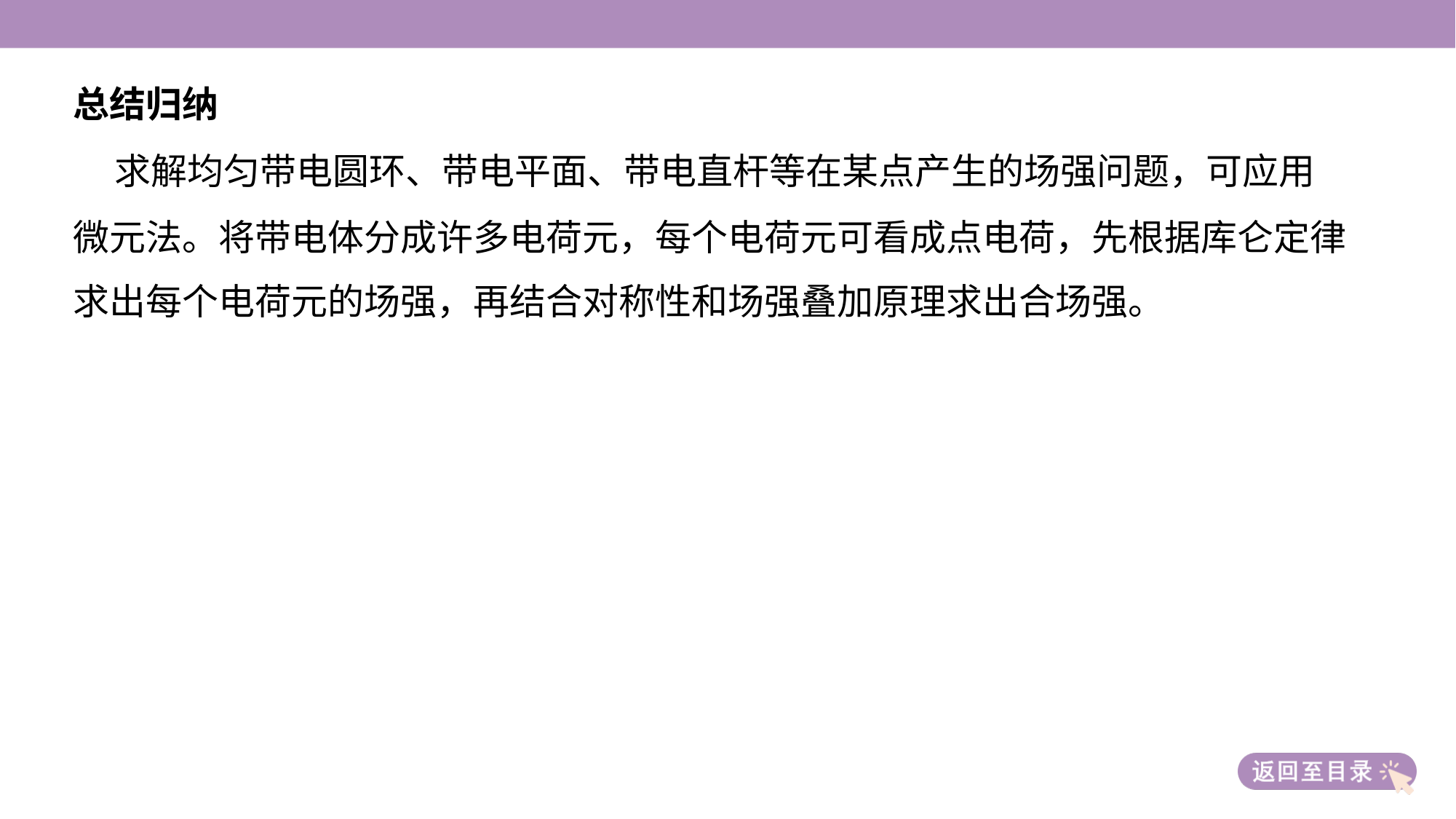

总结归纳
    求解均匀带电圆环、带电平面、带电直杆等在某点产生的场强问题，可应用
微元法。将带电体分成许多电荷元，每个电荷元可看成点电荷，先根据库仑定律
求出每个电荷元的场强，再结合对称性和场强叠加原理求出合场强。